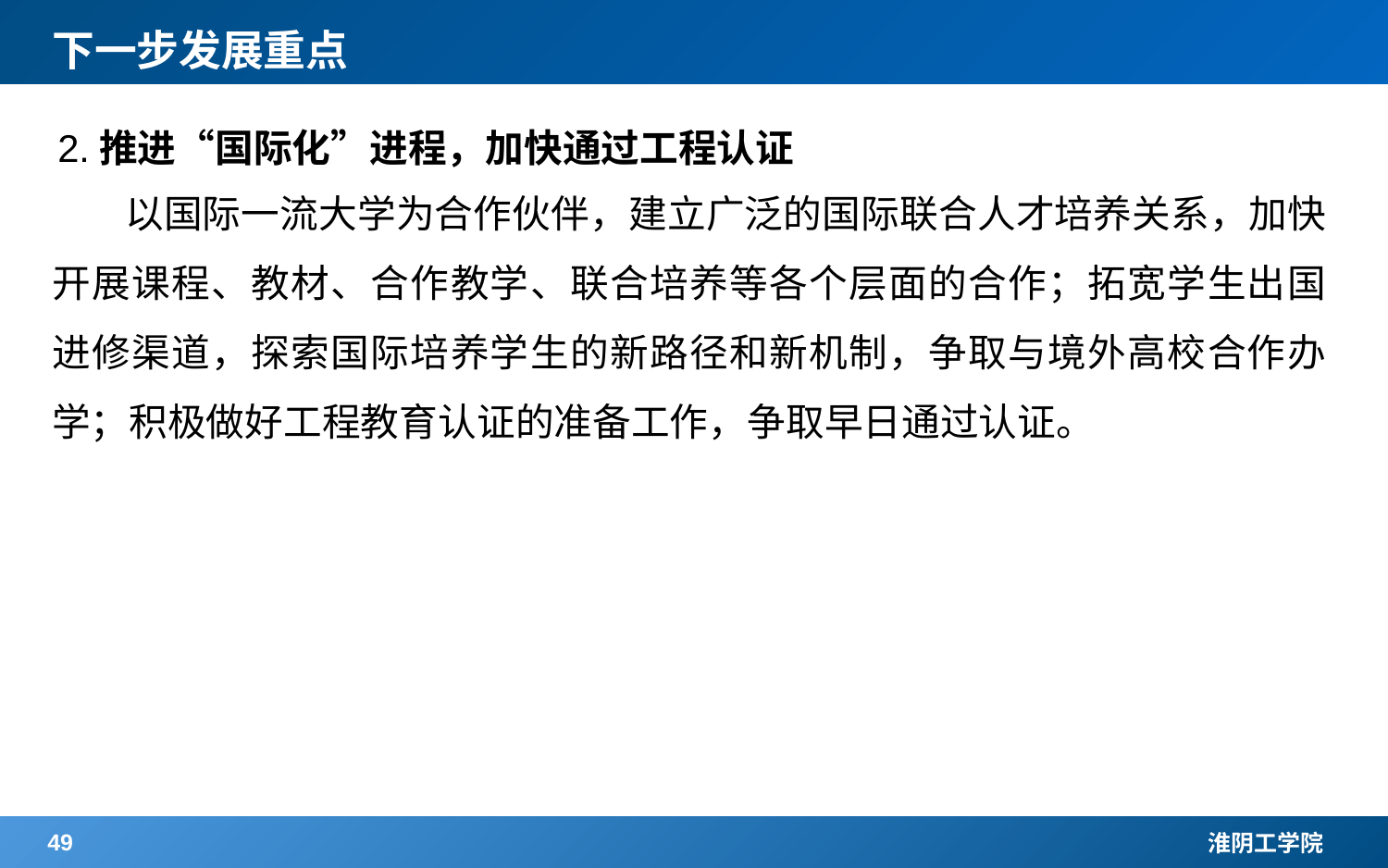

下一步发展重点
2.推进“国际化”进程，加快通过工程认证
  以国际一流大学为合作伙伴，建立广泛的国际联合人才培养关系，加快开展课程、教材、合作教学、联合培养等各个层面的合作；拓宽学生出国进修渠道，探索国际培养学生的新路径和新机制，争取与境外高校合作办学；积极做好工程教育认证的准备工作，争取早日通过认证。